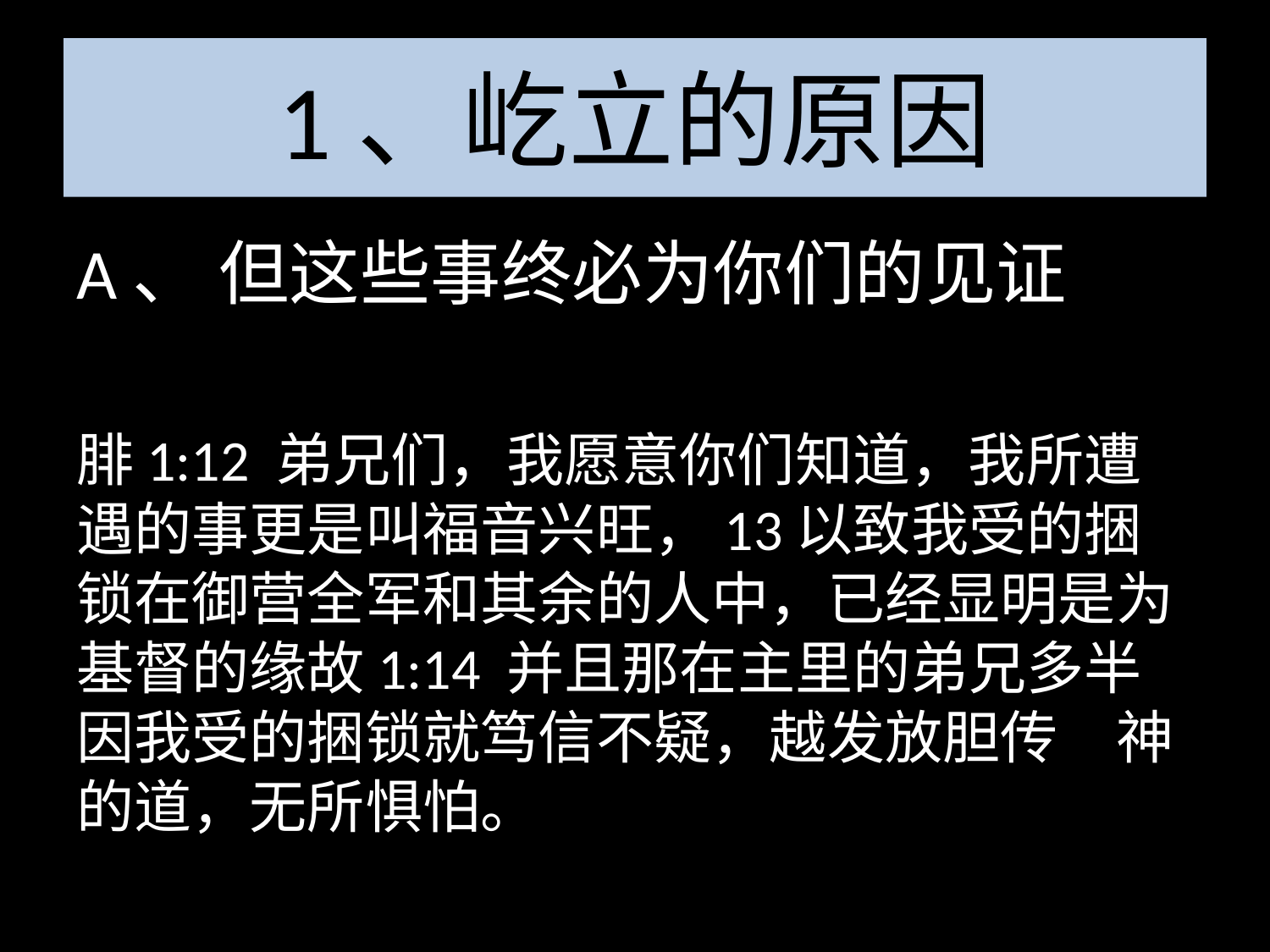

# 1、屹立的原因
A、 但这些事终必为你们的见证

腓1:12 弟兄们，我愿意你们知道，我所遭遇的事更是叫福音兴旺，13以致我受的捆锁在御营全军和其余的人中，已经显明是为基督的缘故1:14 并且那在主里的弟兄多半因我受的捆锁就笃信不疑，越发放胆传　神的道，无所惧怕。